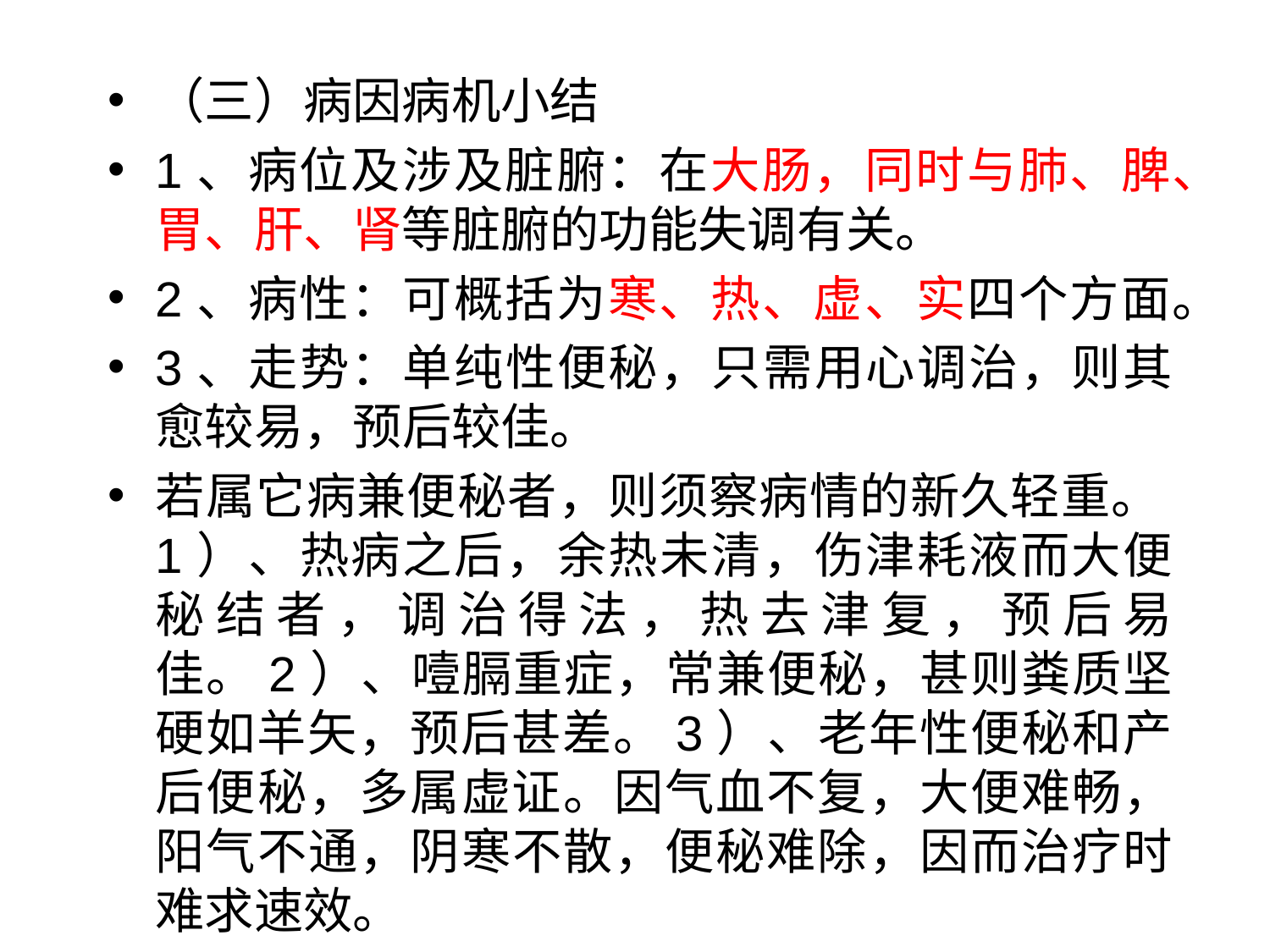

（三）病因病机小结
1、病位及涉及脏腑：在大肠，同时与肺、脾、胃、肝、肾等脏腑的功能失调有关。
2、病性：可概括为寒、热、虚、实四个方面。
3、走势：单纯性便秘，只需用心调治，则其愈较易，预后较佳。
若属它病兼便秘者，则须察病情的新久轻重。1）、热病之后，余热未清，伤津耗液而大便秘结者，调治得法，热去津复，预后易佳。2）、噎膈重症，常兼便秘，甚则粪质坚硬如羊矢，预后甚差。3）、老年性便秘和产后便秘，多属虚证。因气血不复，大便难畅，阳气不通，阴寒不散，便秘难除，因而治疗时难求速效。